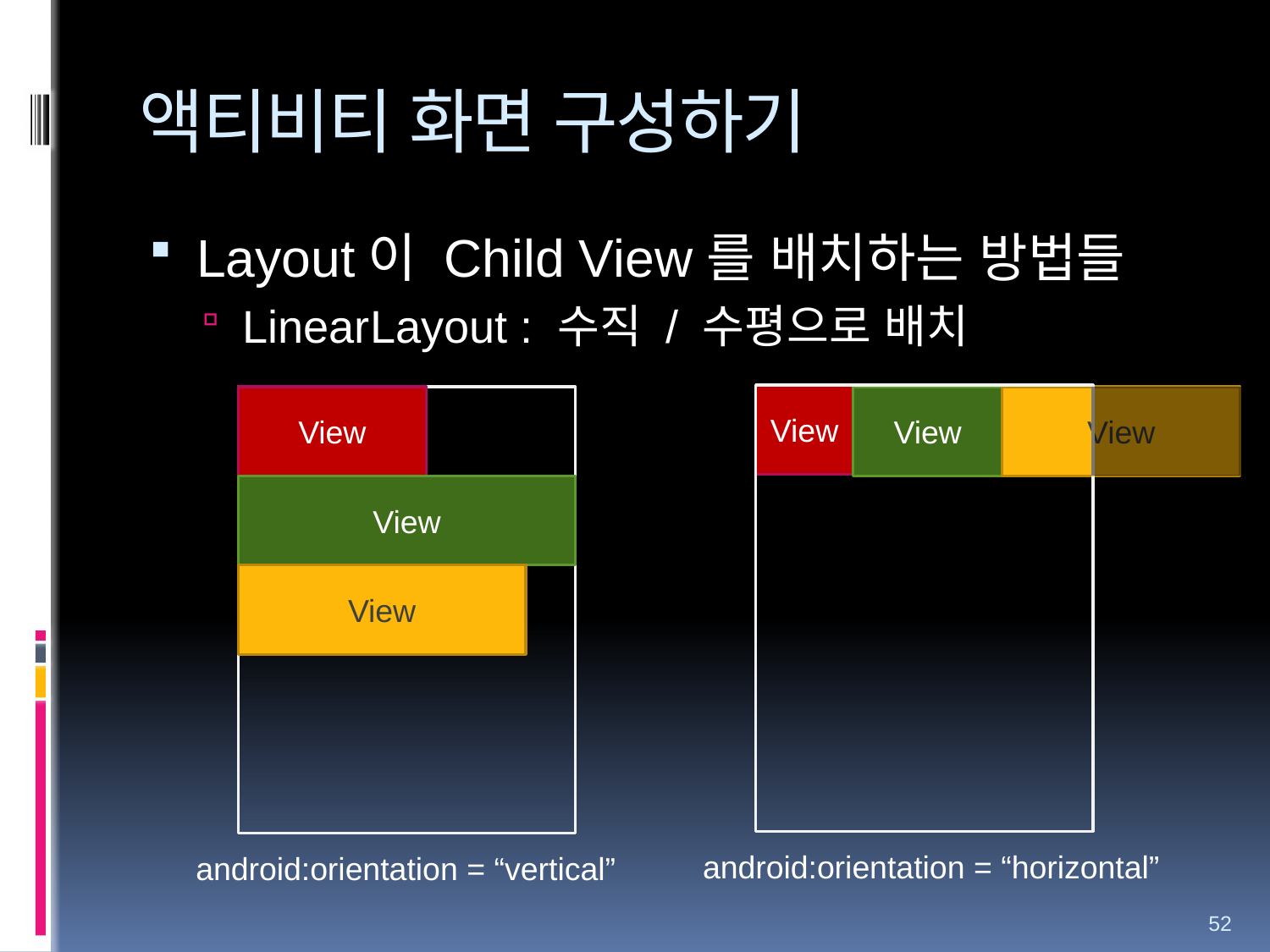

# 액티비티 화면 구성하기
Layout이 Child View를 배치하는 방법들
LinearLayout : 수직 / 수평으로 배치
View

View
View
View

View
View
android:orientation = “horizontal”
android:orientation = “vertical”
52